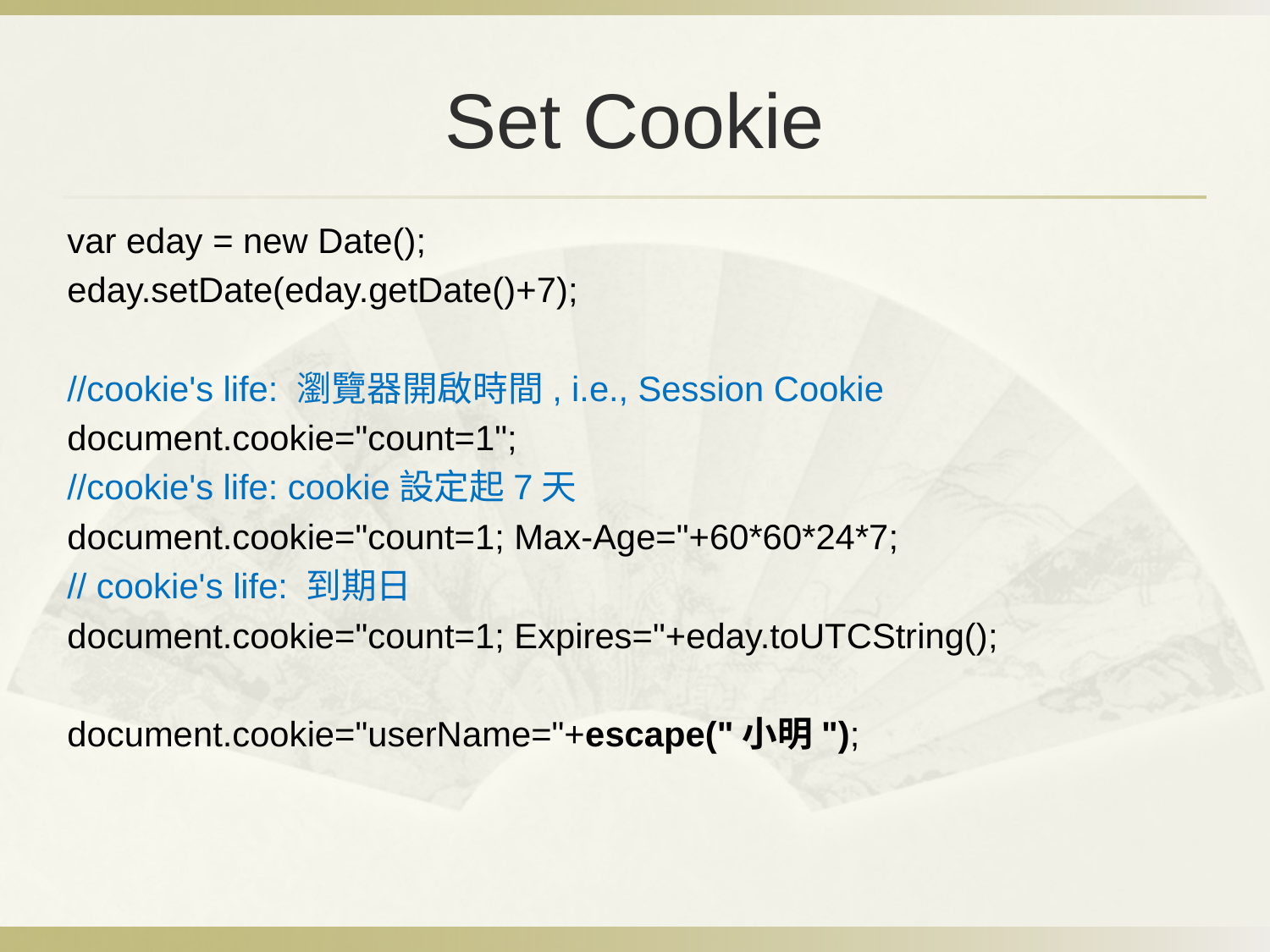

# Set Cookie
var eday = new Date();
eday.setDate(eday.getDate()+7);

//cookie's life: 瀏覽器開啟時間, i.e., Session Cookie
document.cookie="count=1";
//cookie's life: cookie設定起7天
document.cookie="count=1; Max-Age="+60*60*24*7;
// cookie's life: 到期日
document.cookie="count=1; Expires="+eday.toUTCString();

document.cookie="userName="+escape("小明");